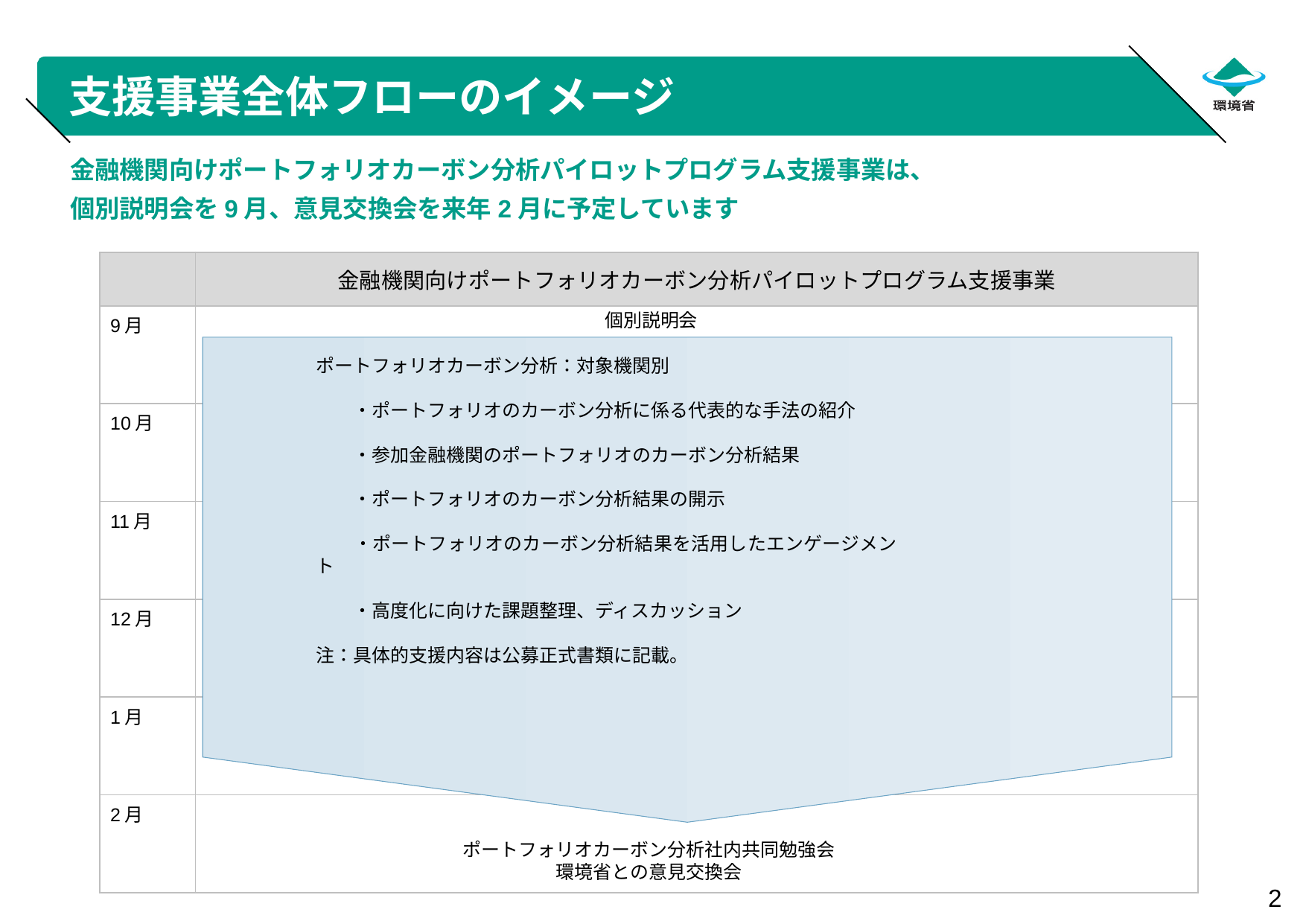

# 支援事業全体フローのイメージ

金融機関向けポートフォリオカーボン分析パイロットプログラム支援事業は、
個別説明会を9月、意見交換会を来年2月に予定しています
|  | 金融機関向けポートフォリオカーボン分析パイロットプログラム支援事業 |
| --- | --- |
| 9月 |  |
| 10月 |  |
| 11月 |  |
| 12月 |  |
| 1月 |  |
| 2月 |  |
個別説明会
ポートフォリオカーボン分析：対象機関別

　　・ポートフォリオのカーボン分析に係る代表的な手法の紹介

　　・参加金融機関のポートフォリオのカーボン分析結果

　　・ポートフォリオのカーボン分析結果の開示

　　・ポートフォリオのカーボン分析結果を活用したエンゲージメント

　　・高度化に向けた課題整理、ディスカッション

注：具体的支援内容は公募正式書類に記載。
ポートフォリオカーボン分析社内共同勉強会
環境省との意見交換会